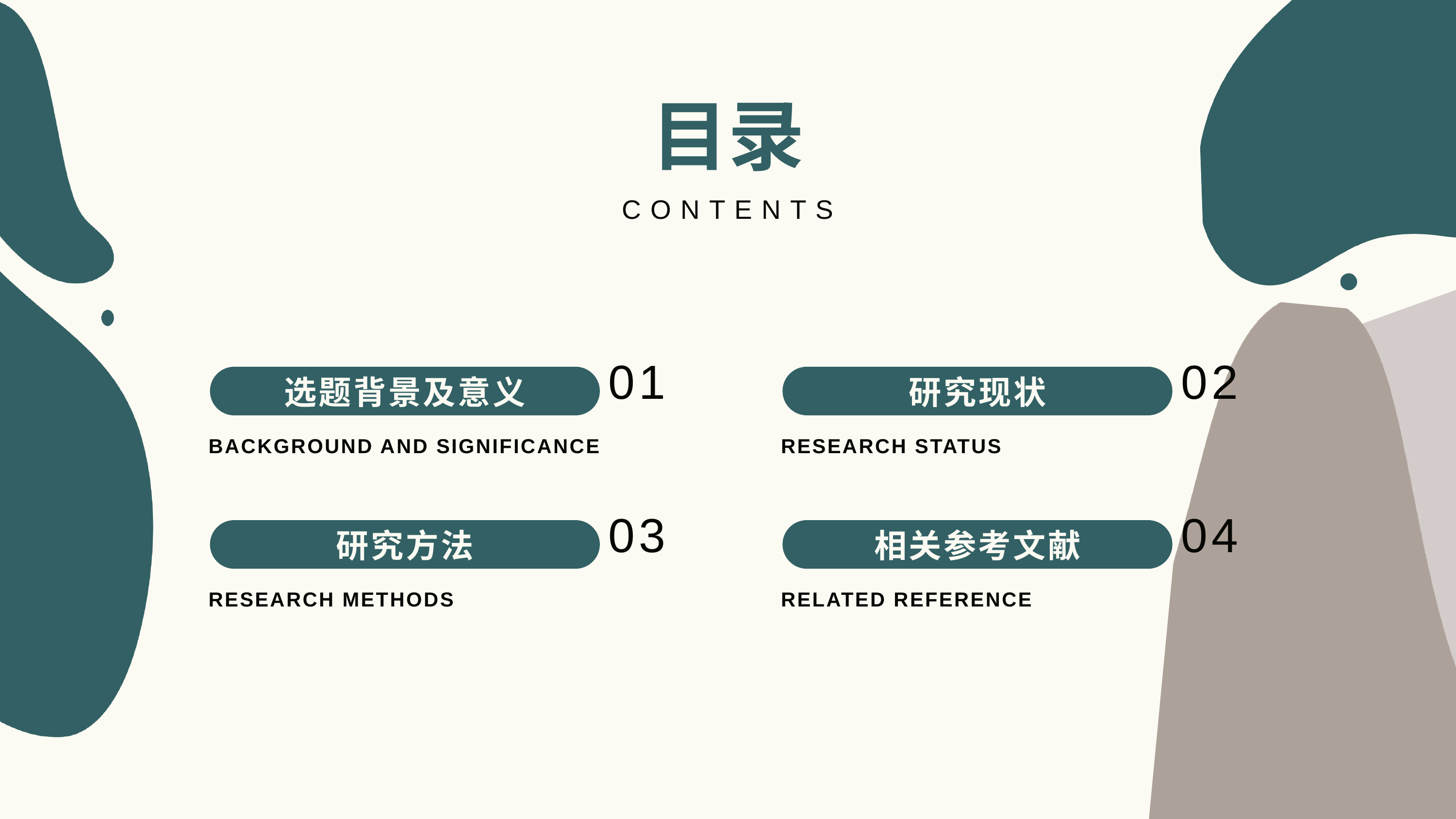

目录
CONTENTS

选题背景及意义

研究现状
01
02
BACKGROUND AND SIGNIFICANCE
RESEARCH STATUS

研究方法

相关参考文献
03
04

RESEARCH METHODS
RELATED REFERENCE